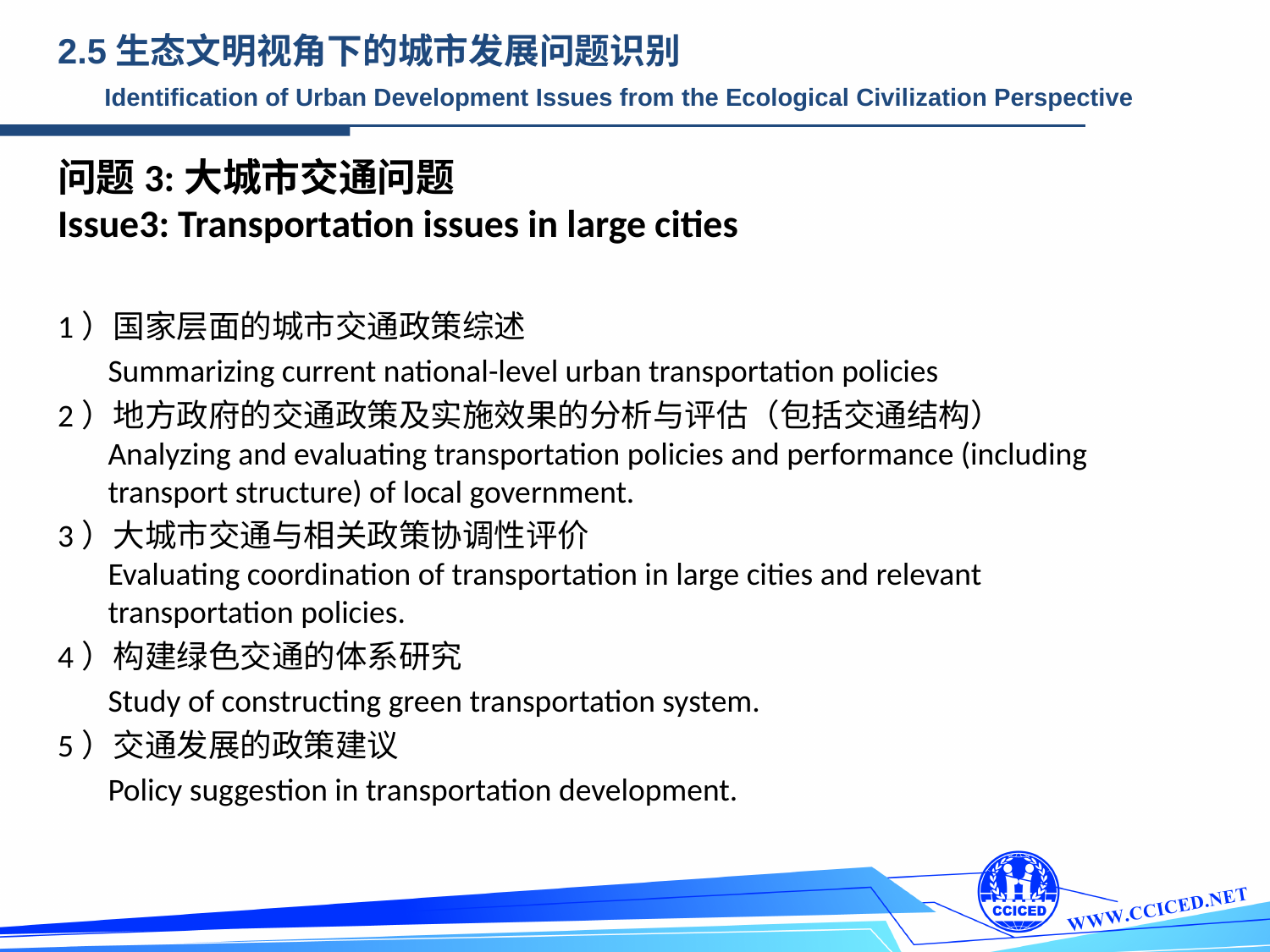

2.5生态文明视角下的城市发展问题识别
     Identification of Urban Development Issues from the Ecological Civilization Perspective
问题3:大城市交通问题
Issue3: Transportation issues in large cities

1）国家层面的城市交通政策综述
       Summarizing current national-level urban transportation policies
2）地方政府的交通政策及实施效果的分析与评估（包括交通结构）
       Analyzing and evaluating transportation policies and performance (including
       transport structure) of local government.
3）大城市交通与相关政策协调性评价
       Evaluating coordination of transportation in large cities and relevant
       transportation policies.
4）构建绿色交通的体系研究
       Study of constructing green transportation system.
5）交通发展的政策建议
       Policy suggestion in transportation development.